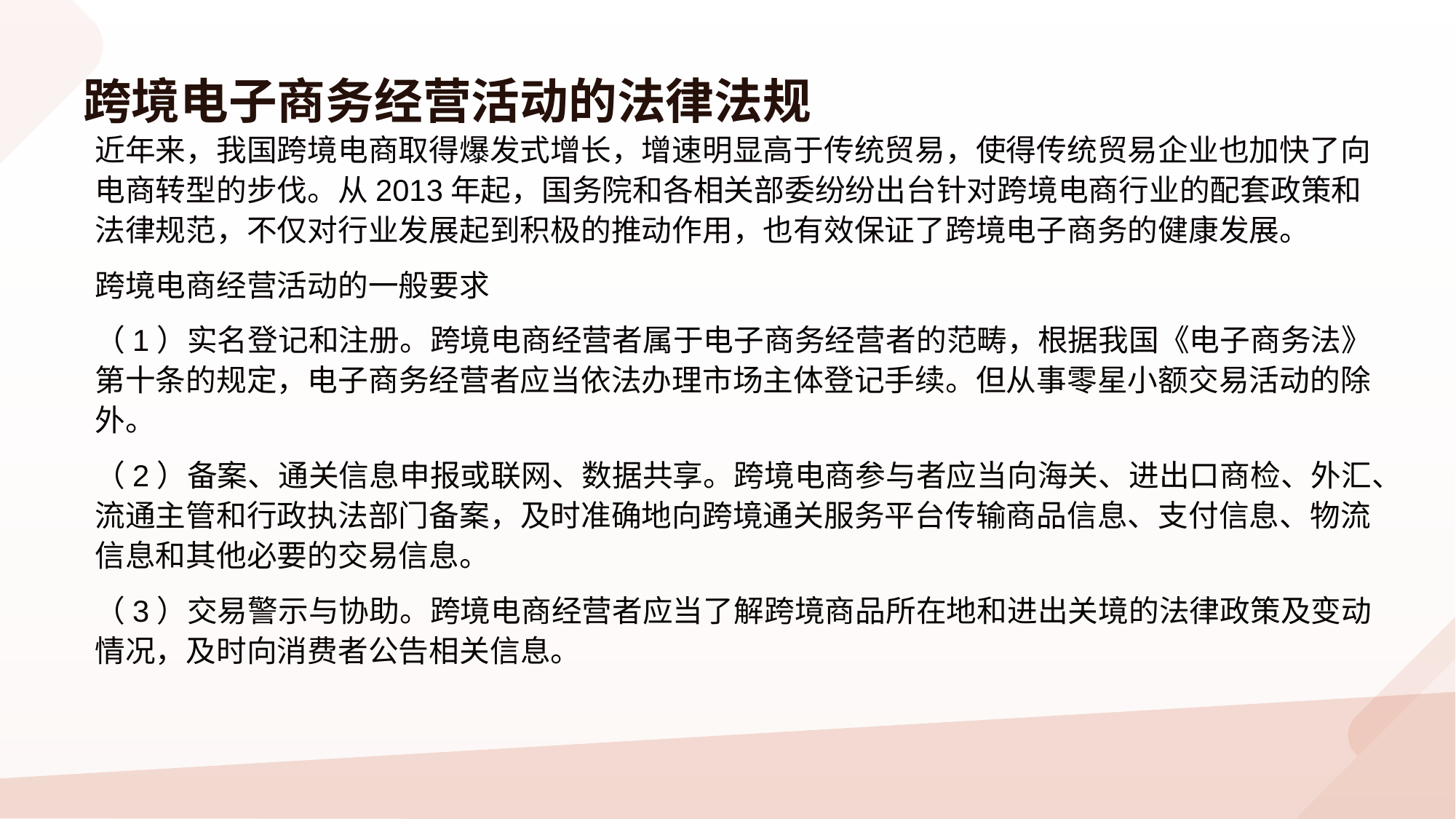

# 跨境电子商务经营活动的法律法规
近年来，我国跨境电商取得爆发式增长，增速明显高于传统贸易，使得传统贸易企业也加快了向电商转型的步伐。从2013年起，国务院和各相关部委纷纷出台针对跨境电商行业的配套政策和法律规范，不仅对行业发展起到积极的推动作用，也有效保证了跨境电子商务的健康发展。
跨境电商经营活动的一般要求
（1）实名登记和注册。跨境电商经营者属于电子商务经营者的范畴，根据我国《电子商务法》第十条的规定，电子商务经营者应当依法办理市场主体登记手续。但从事零星小额交易活动的除外。
（2）备案、通关信息申报或联网、数据共享。跨境电商参与者应当向海关、进出口商检、外汇、流通主管和行政执法部门备案，及时准确地向跨境通关服务平台传输商品信息、支付信息、物流信息和其他必要的交易信息。
（3）交易警示与协助。跨境电商经营者应当了解跨境商品所在地和进出关境的法律政策及变动情况，及时向消费者公告相关信息。